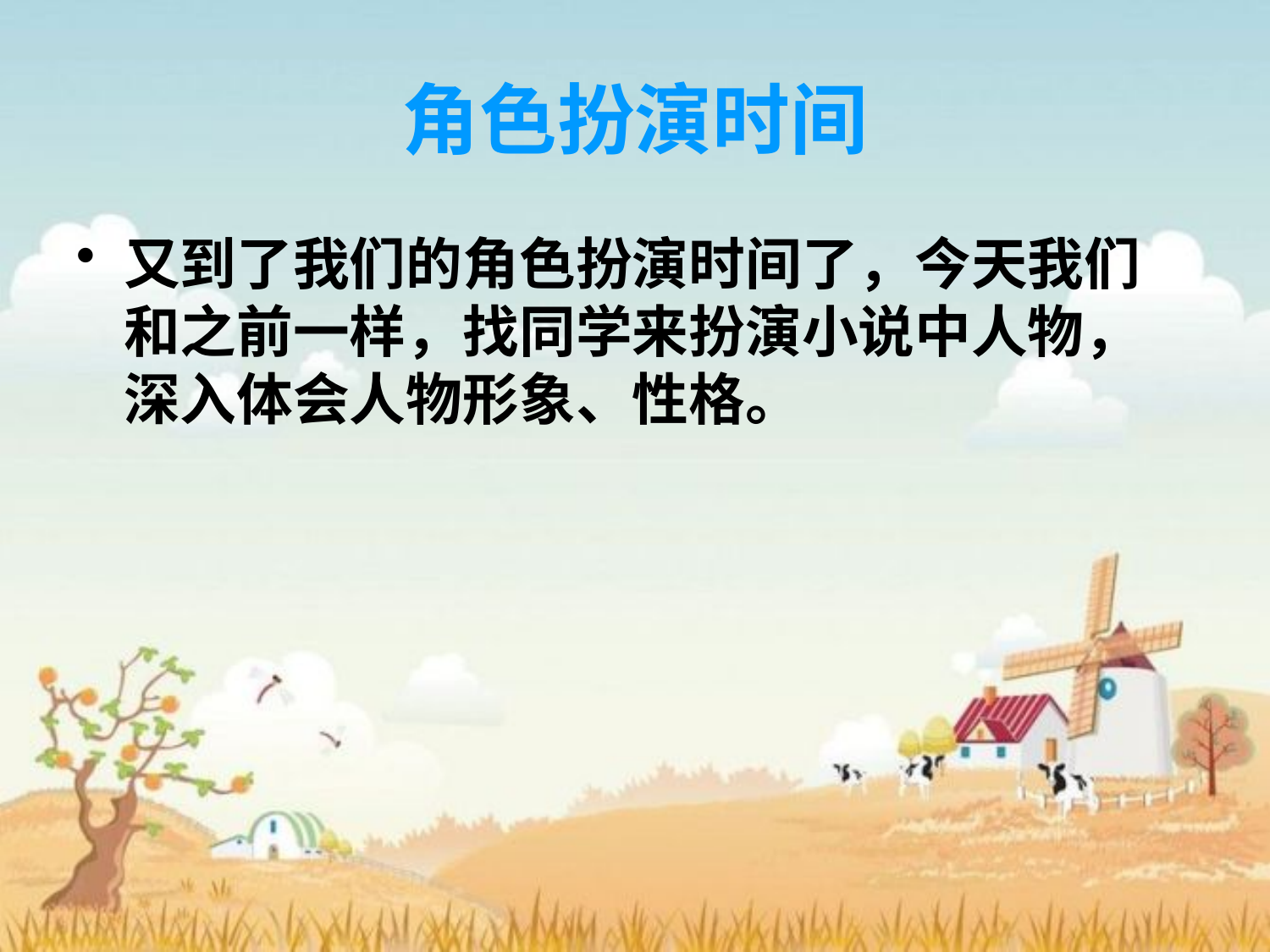

# 角色扮演时间
又到了我们的角色扮演时间了，今天我们和之前一样，找同学来扮演小说中人物，深入体会人物形象、性格。